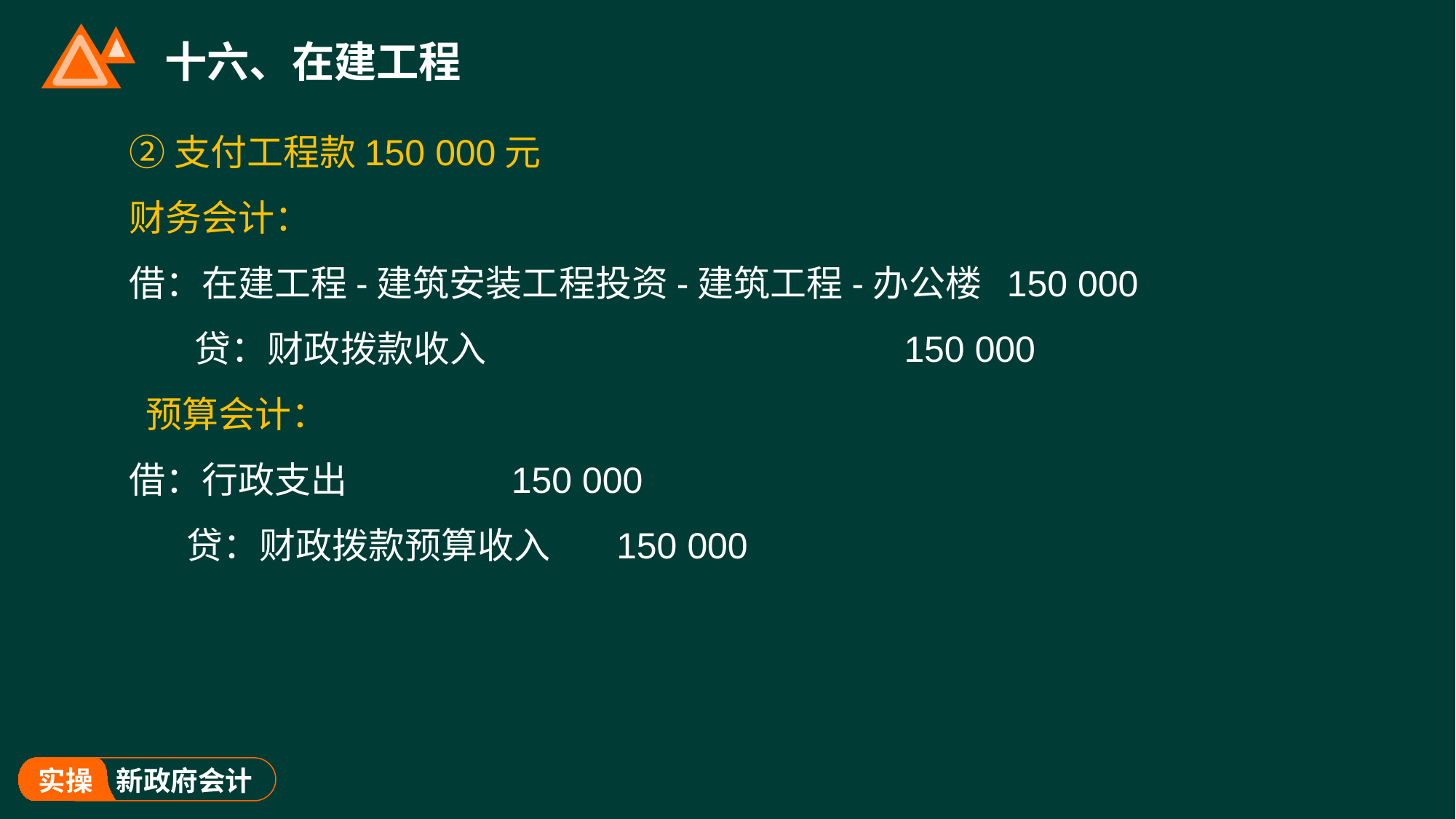

# 十六、在建工程
②支付工程款150 000元
财务会计：
借：在建工程-建筑安装工程投资-建筑工程-办公楼  150 000
       贷：财政拨款收入                                                  150 000
 预算会计：
借：行政支出                   150 000
      贷：财政拨款预算收入       150 000